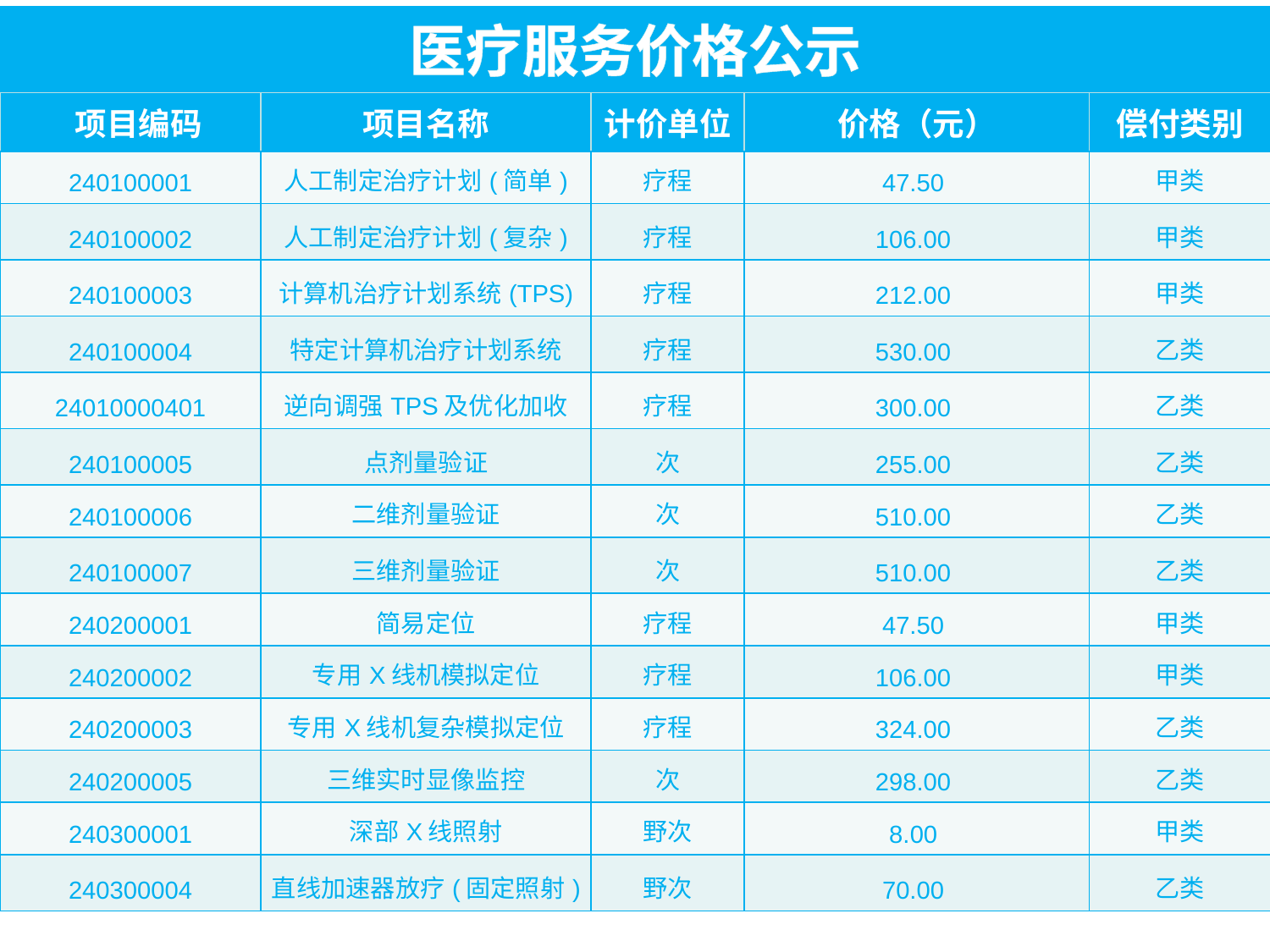

| 医疗服务价格公示 |  |  |  |  |
| --- | --- | --- | --- | --- |
| 项目编码 | 项目名称 | 计价单位 | 价格（元） | 偿付类别 |
| 240100001 | 人工制定治疗计划(简单) | 疗程 | 47.50 | 甲类 |
| 240100002 | 人工制定治疗计划(复杂) | 疗程 | 106.00 | 甲类 |
| 240100003 | 计算机治疗计划系统(TPS) | 疗程 | 212.00 | 甲类 |
| 240100004 | 特定计算机治疗计划系统 | 疗程 | 530.00 | 乙类 |
| 24010000401 | 逆向调强TPS及优化加收 | 疗程 | 300.00 | 乙类 |
| 240100005 | 点剂量验证 | 次 | 255.00 | 乙类 |
| 240100006 | 二维剂量验证 | 次 | 510.00 | 乙类 |
| 240100007 | 三维剂量验证 | 次 | 510.00 | 乙类 |
| 240200001 | 简易定位 | 疗程 | 47.50 | 甲类 |
| 240200002 | 专用X线机模拟定位 | 疗程 | 106.00 | 甲类 |
| 240200003 | 专用X线机复杂模拟定位 | 疗程 | 324.00 | 乙类 |
| 240200005 | 三维实时显像监控 | 次 | 298.00 | 乙类 |
| 240300001 | 深部X线照射 | 野次 | 8.00 | 甲类 |
| 240300004 | 直线加速器放疗(固定照射) | 野次 | 70.00 | 乙类 |